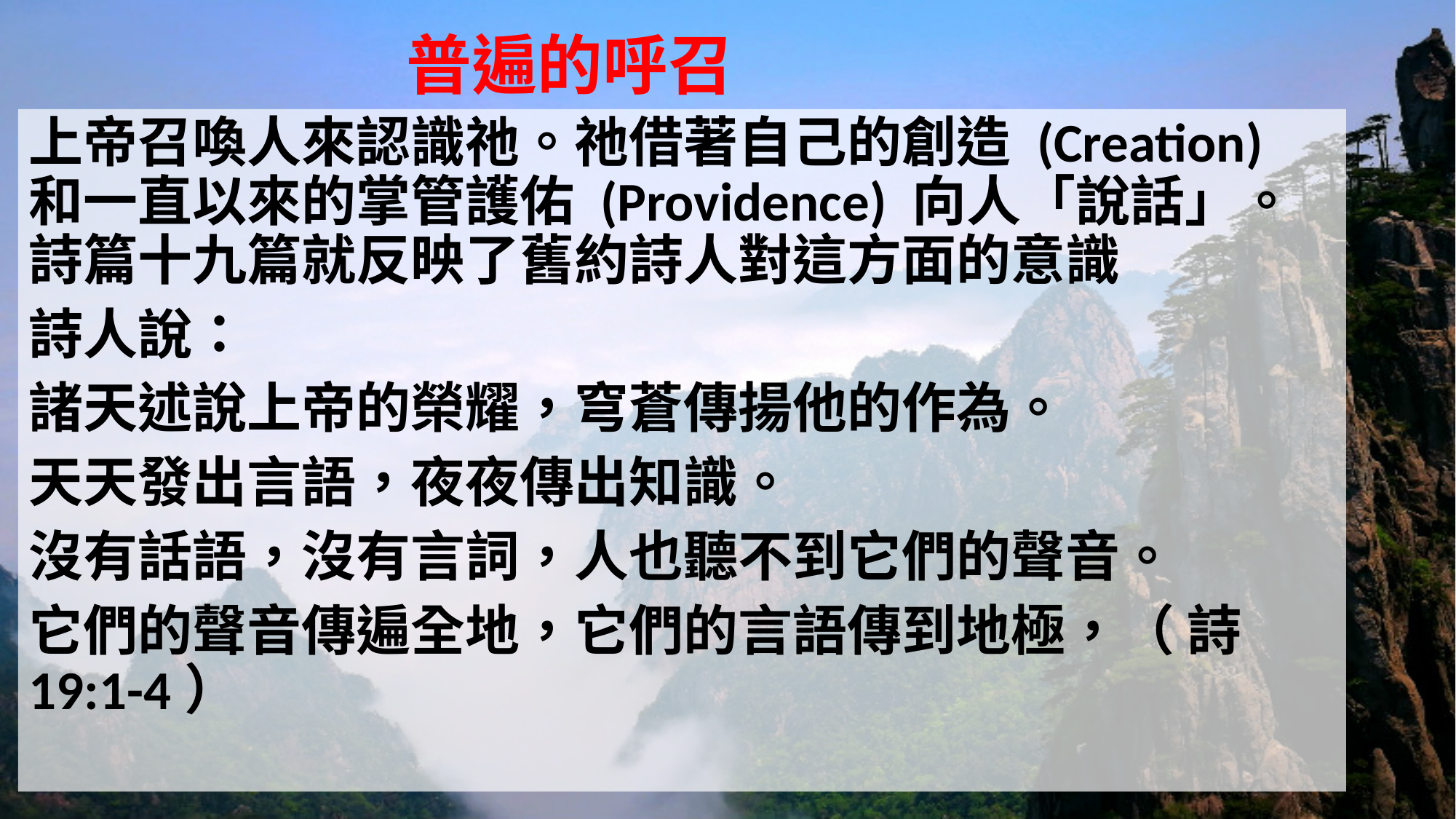

# 普遍的呼召
上帝召喚人來認識祂。祂借著自己的創造 (Creation) 和一直以來的掌管護佑 (Providence) 向人「說話」。 詩篇十九篇就反映了舊約詩人對這方面的意識
詩人說：
諸天述說上帝的榮耀，穹蒼傳揚他的作為。
天天發出言語，夜夜傳出知識。
沒有話語，沒有言詞，人也聽不到它們的聲音。
它們的聲音傳遍全地，它們的言語傳到地極，（ 詩 19:1-4）